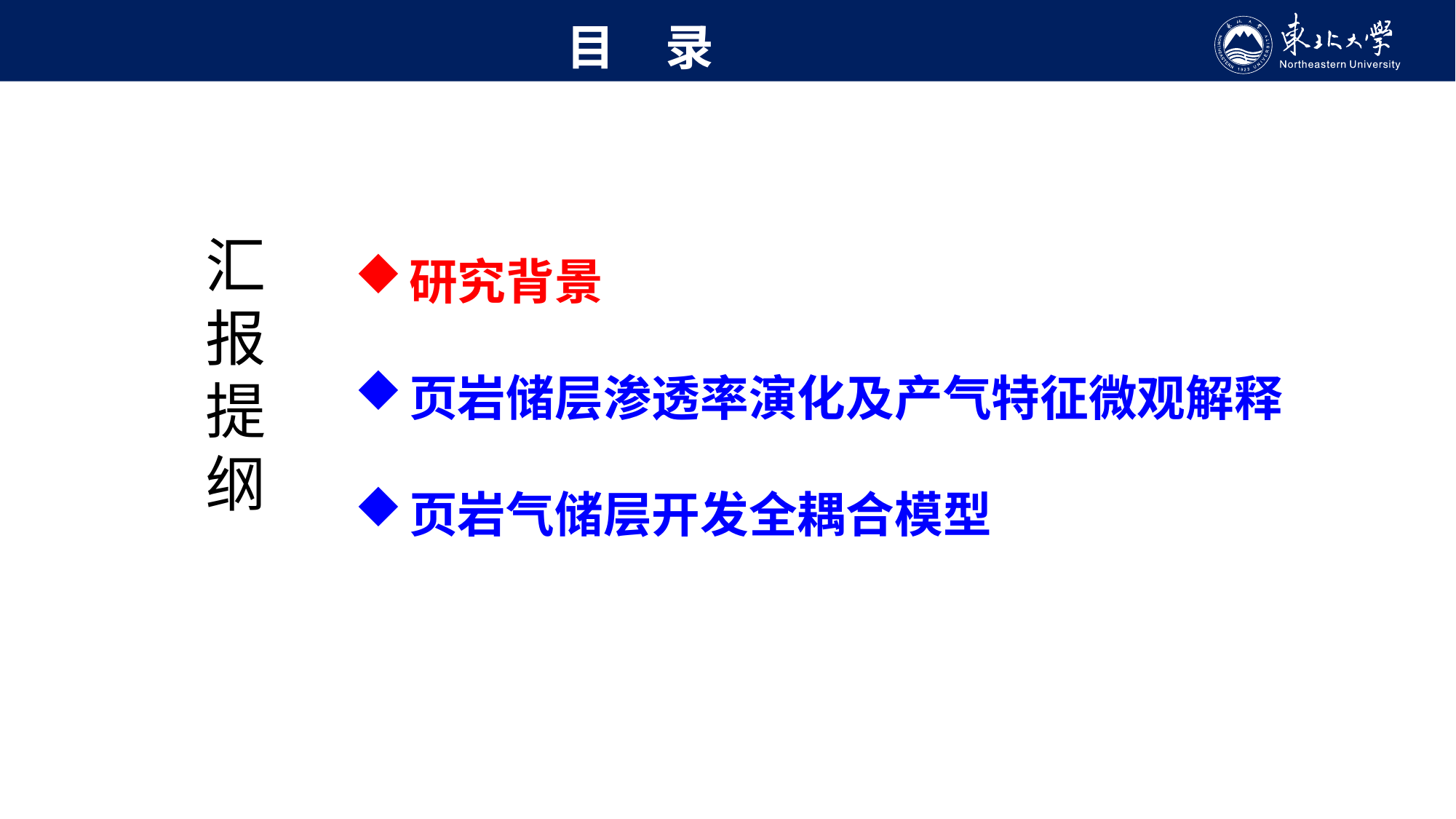

目    录
研究背景
页岩储层渗透率演化及产气特征微观解释
页岩气储层开发全耦合模型
汇报提纲